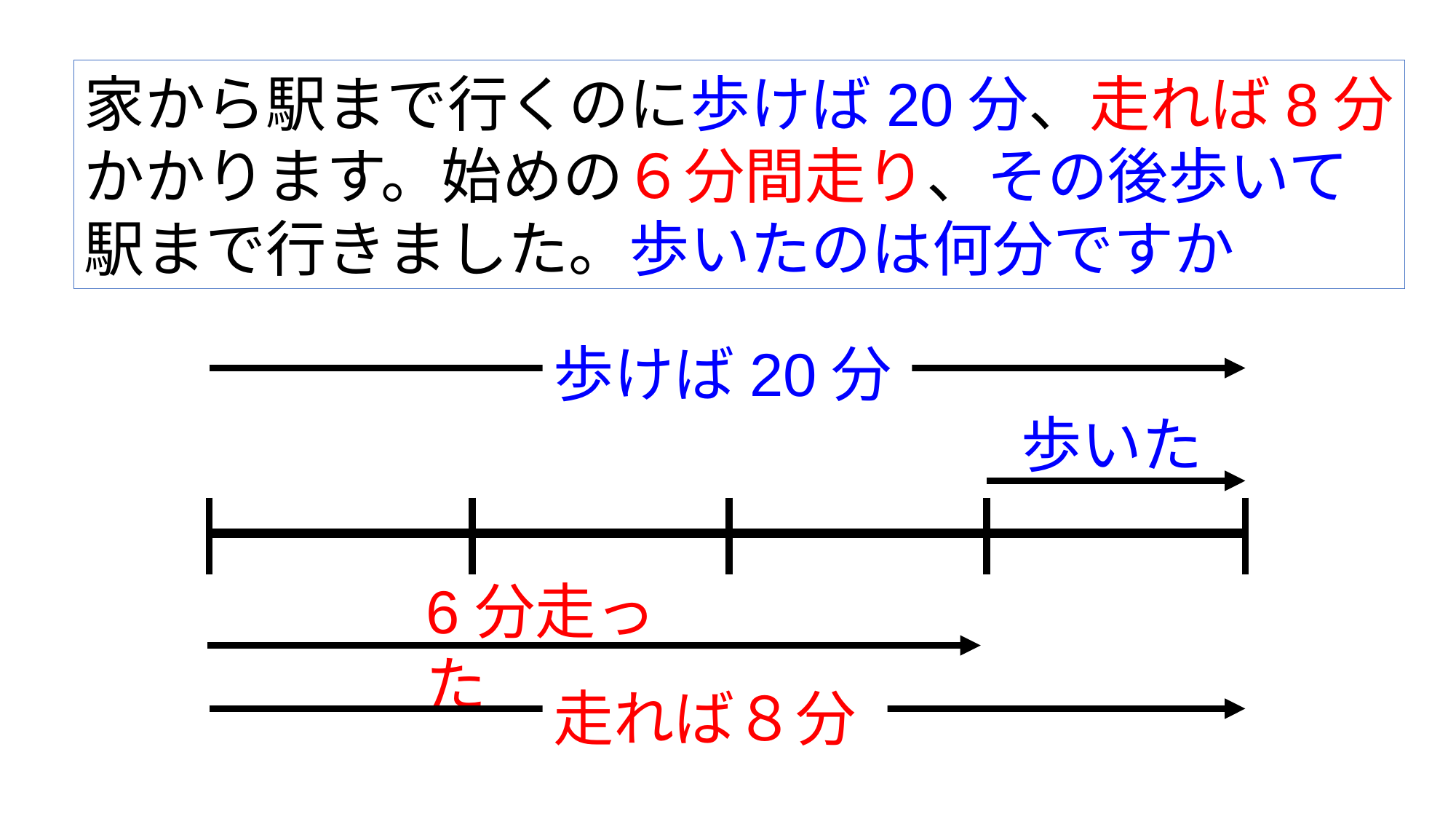

家から駅まで行くのに歩けば20分、走れば8分
かかります。始めの６分間走り、その後歩いて
駅まで行きました。歩いたのは何分ですか
歩けば20分
歩いた
6分走った
走れば８分